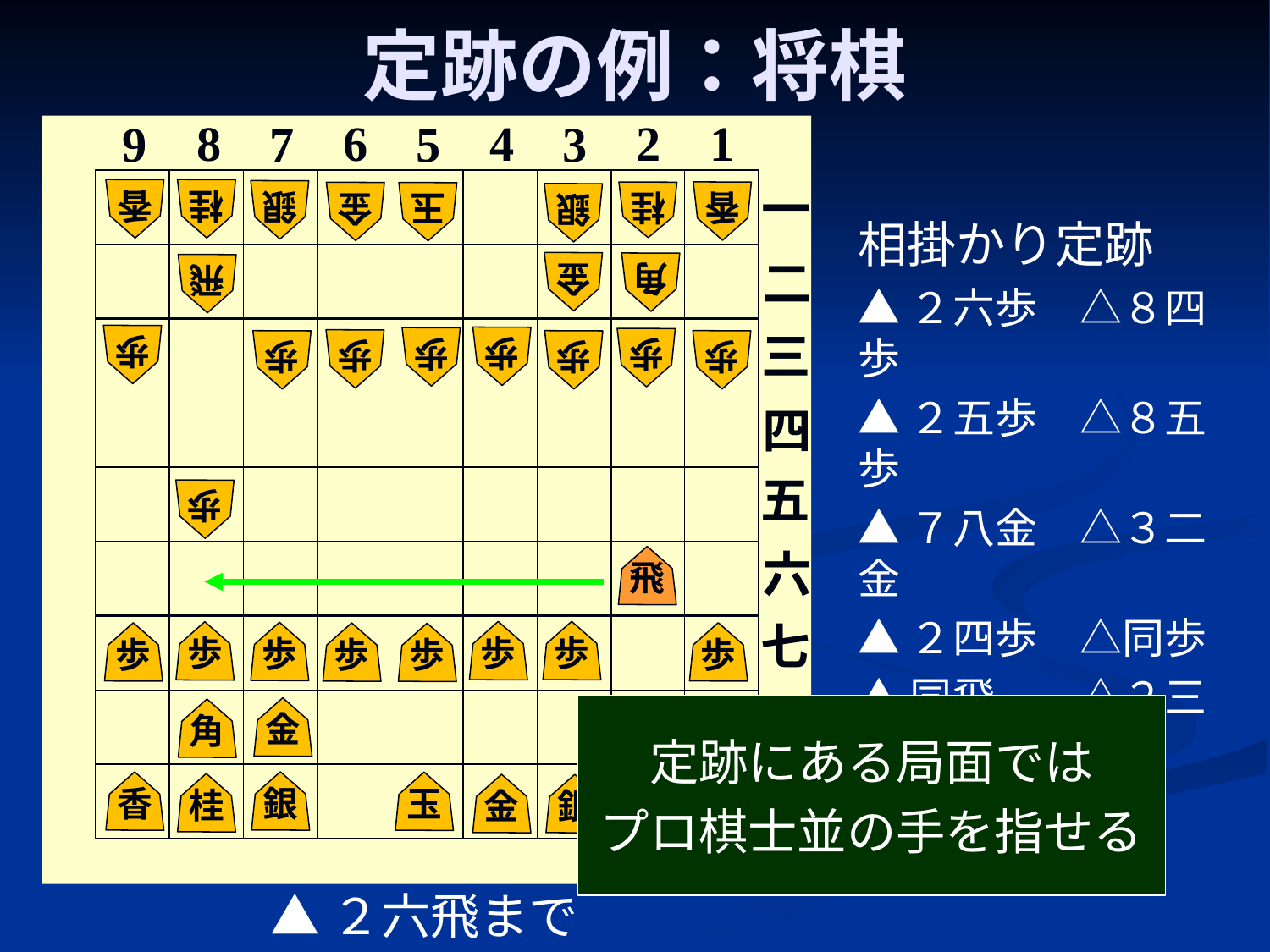

# 定跡の例：将棋
6
2
1
8
4
7
3
9
5

一

二
三

四
五

六

七

八

九

香
桂
銀
香
桂
金
玉
銀
相掛かり定跡
▲２六歩　△８四歩
▲２五歩　△８五歩
▲７八金　△３二金
▲２四歩　△同歩
▲同飛　　△２三歩
▲２六飛
金
角
飛
歩
歩
歩
歩
歩
歩
歩
歩
歩
飛
歩
歩
歩
歩
歩
歩
歩
歩
定跡にある局面では
プロ棋士並の手を指せる
金
角
銀
香
香
玉
桂
金
桂
銀
歩
▲２六飛まで